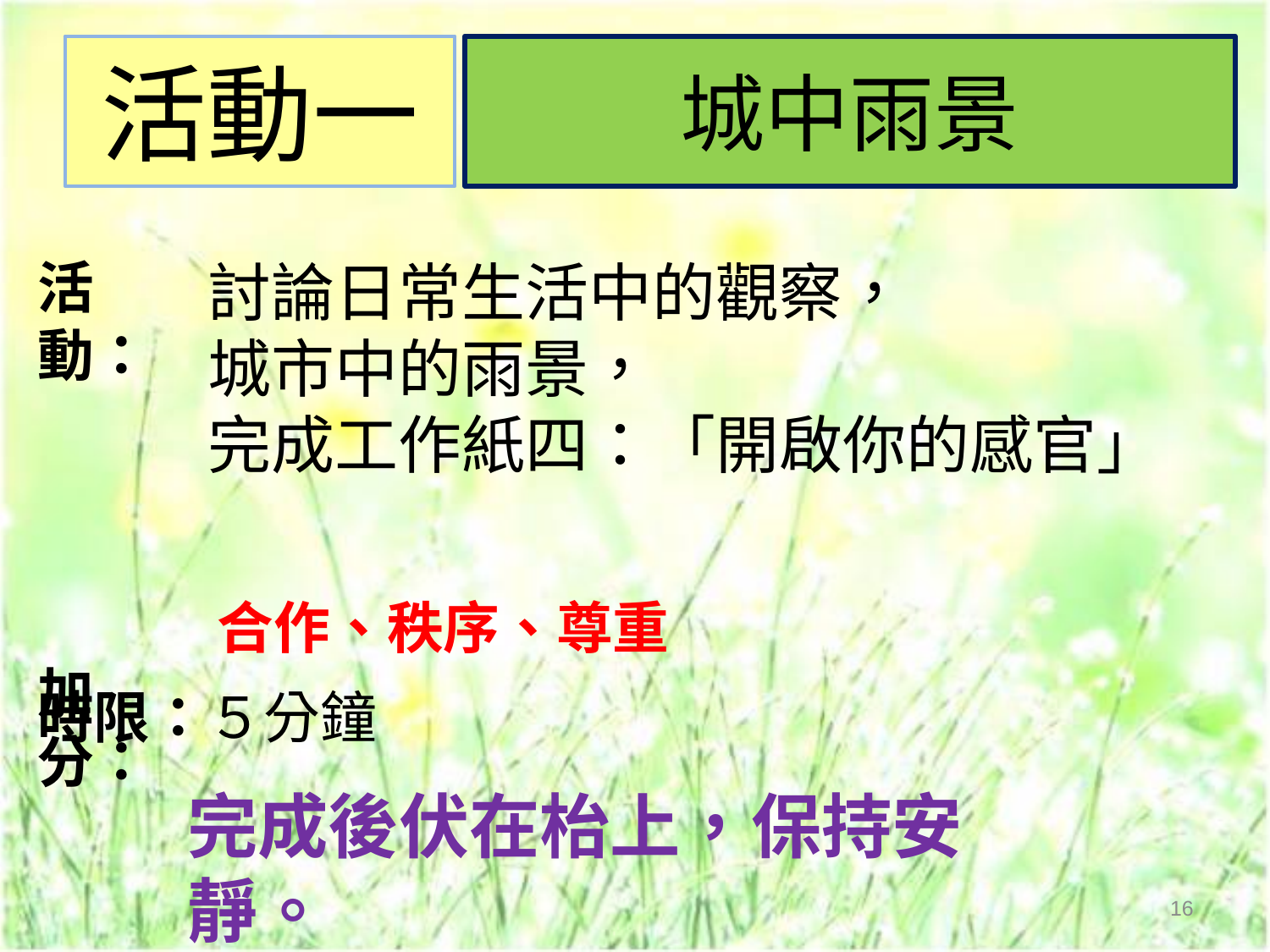

活動一
城中雨景
#
活動：

加分：
討論日常生活中的觀察，
城市中的雨景，
完成工作紙四：「開啟你的感官」

合作、秩序、尊重
時限：５分鐘
完成後伏在枱上，保持安靜。
16